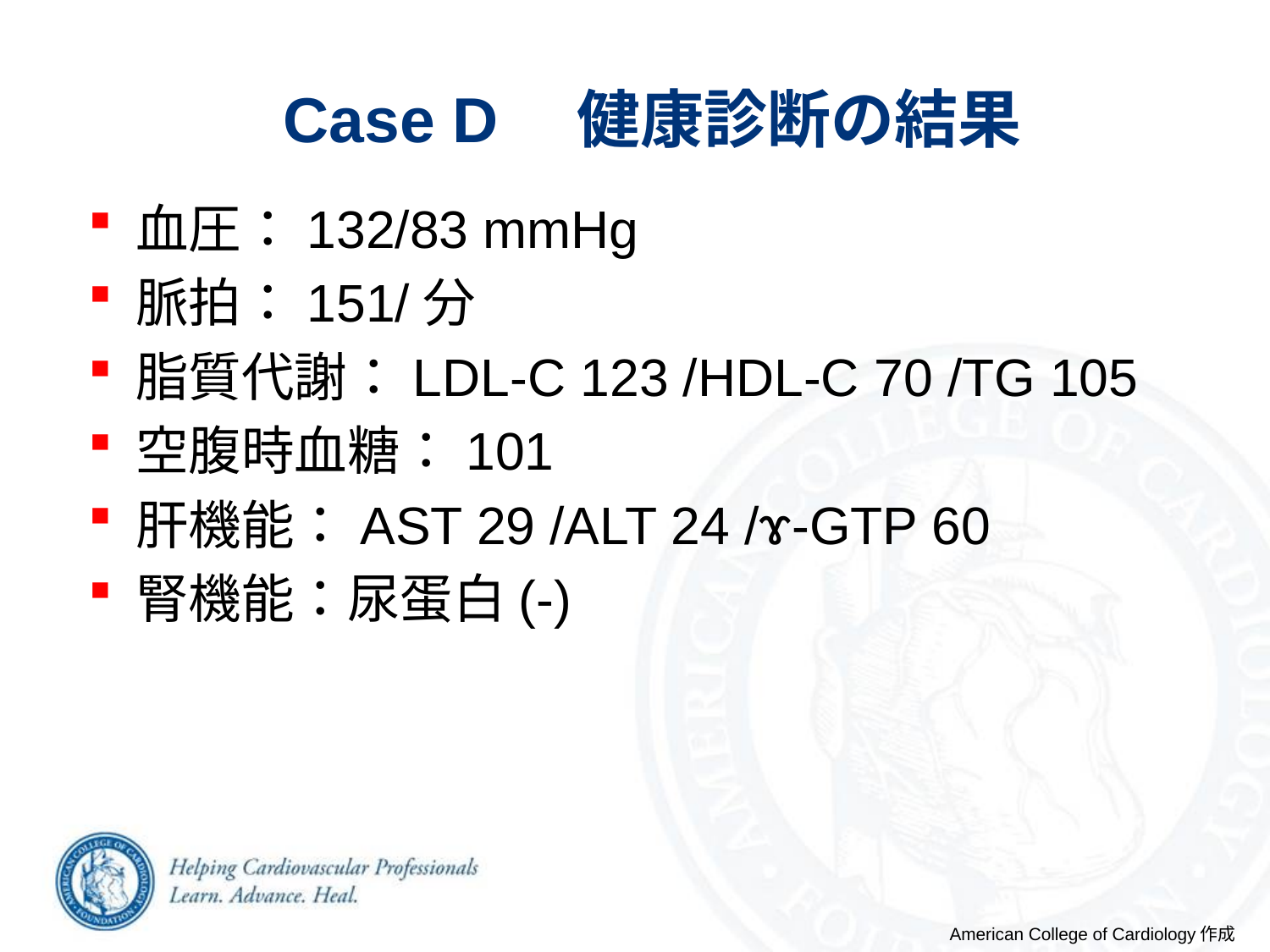

# Case D　健康診断の結果
血圧：132/83 mmHg
脈拍：151/分
脂質代謝：LDL-C 123 /HDL-C 70 /TG 105
空腹時血糖：101
肝機能：AST 29 /ALT 24 /ɤ-GTP 60
腎機能：尿蛋白(-)

American College of Cardiology作成